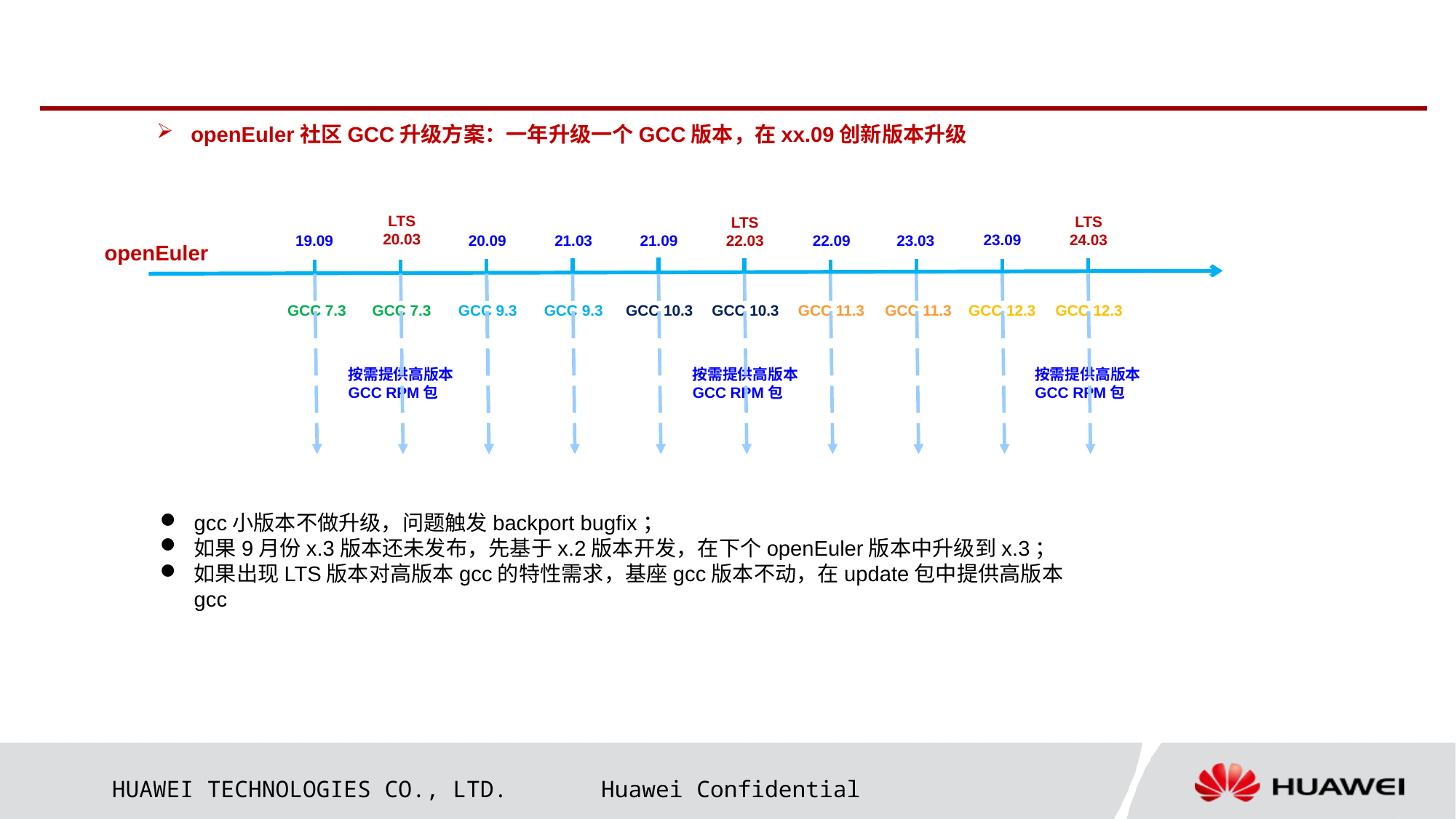

openEuler社区GCC升级方案：一年升级一个GCC版本，在xx.09创新版本升级
LTS
20.03
openEuler
各分支演进基座GCC版本不变，
问题触发backport bugfix
LTS
24.03
LTS
22.03
23.09
20.09
23.03
21.09
21.03
19.09
22.09
GCC 7.3
GCC 7.3
GCC 9.3
GCC 9.3
GCC 10.3
GCC 10.3
GCC 11.3
GCC 11.3
GCC 12.3
GCC 12.3
LTS版本按需在Update包
中提供高版本GCC RPM包
按需提供高版本
GCC RPM包
按需提供高版本
GCC RPM包
按需提供高版本
GCC RPM包
gcc小版本不做升级，问题触发backport bugfix；
如果9月份x.3版本还未发布，先基于x.2版本开发，在下个openEuler版本中升级到x.3；
如果出现LTS版本对高版本gcc的特性需求，基座gcc版本不动，在update包中提供高版本gcc。